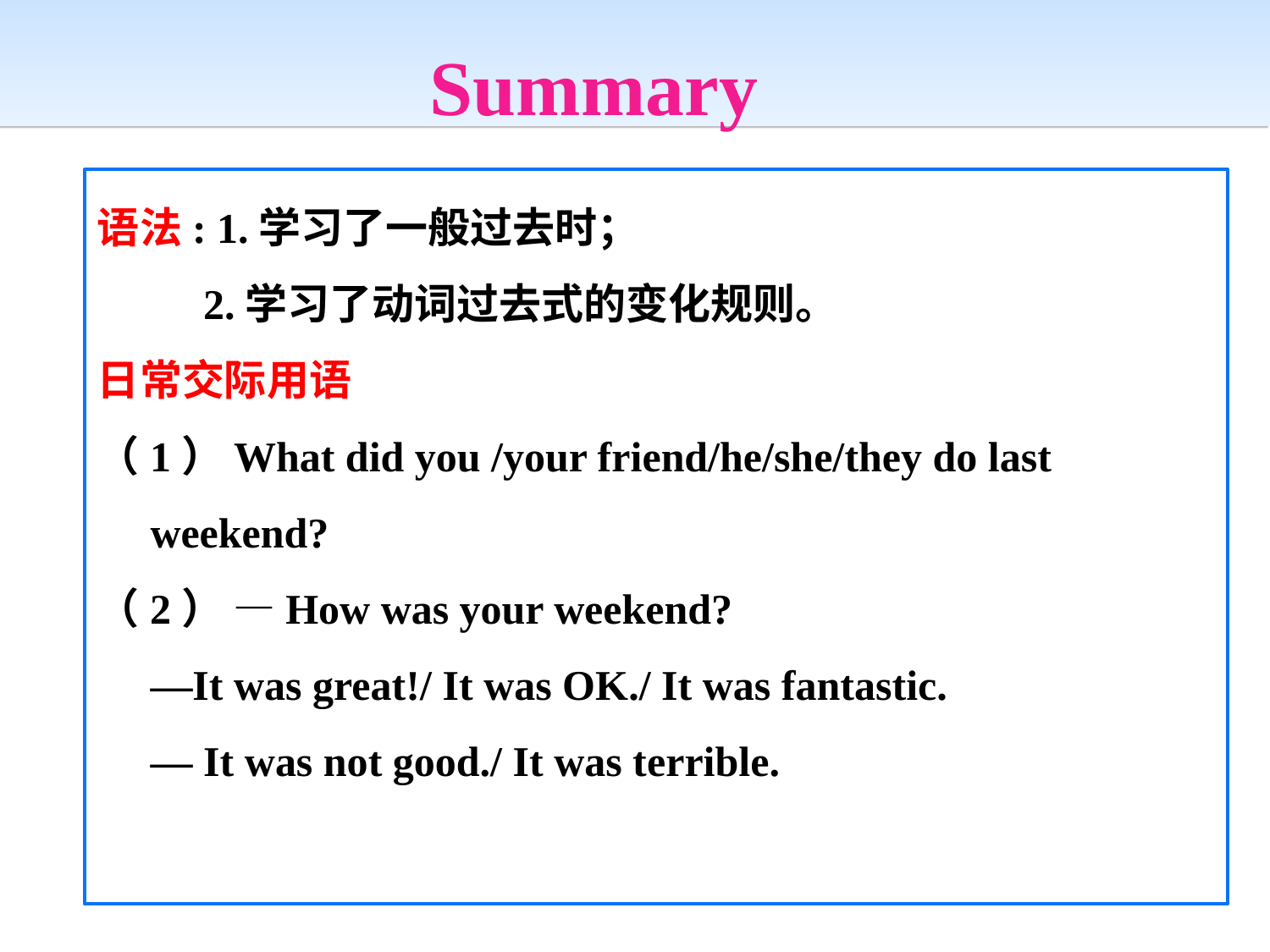

Summary
语法: 1.学习了一般过去时；
          2.学习了动词过去式的变化规则。
日常交际用语
（1）What did you /your friend/he/she/they do last
     weekend?
（2） —How was your weekend?
     —It was great!/ It was OK./ It was fantastic.
     — It was not good./ It was terrible.